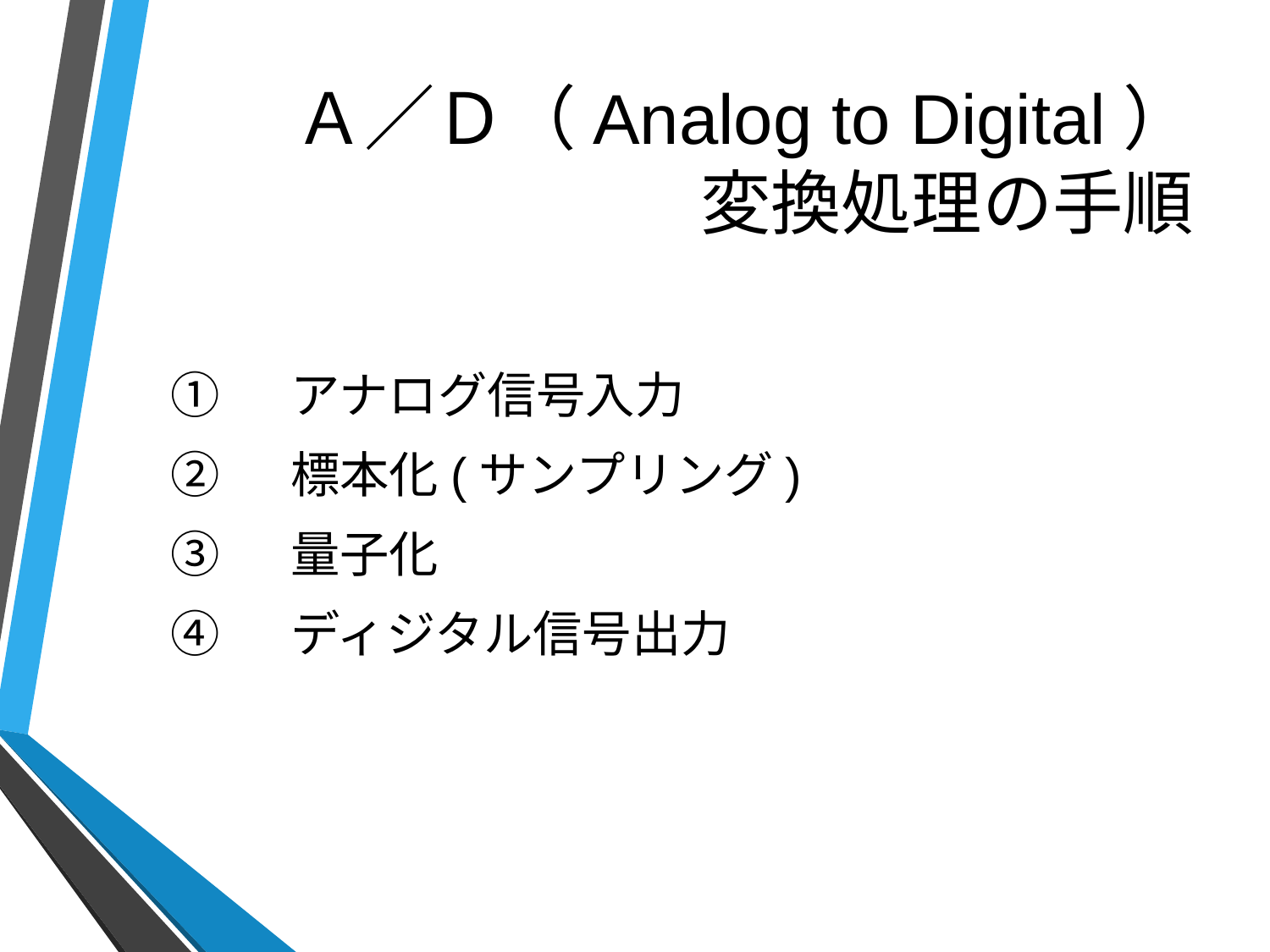

# Ａ／Ｄ（Analog to Digital） 変換処理の手順
　アナログ信号入力
　標本化(サンプリング)
　量子化
　ディジタル信号出力